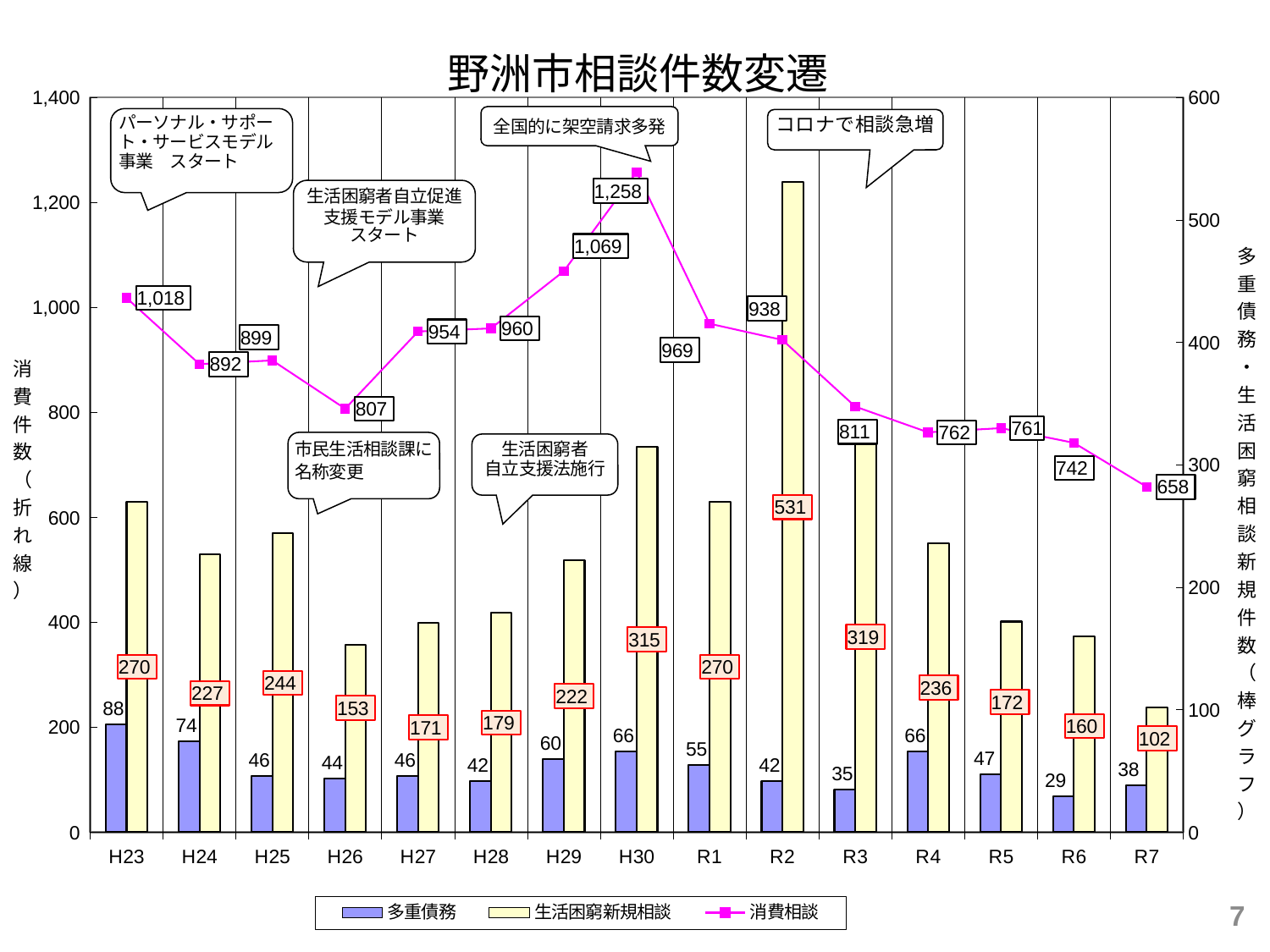

### Chart: 野洲市相談件数変遷

| Category | 多重債務 | 生活困窮新規相談 | 消費相談 |
|---|---|---|---|
| H23 | 88.0 | 270.0 | 1018.0 |
| H24 | 74.0 | 227.0 | 892.0 |
| H25 | 46.0 | 244.0 | 899.0 |
| H26 | 44.0 | 153.0 | 807.0 |
| H27 | 46.0 | 171.0 | 954.0 |
| H28 | 42.0 | 179.0 | 960.0 |
| H29 | 60.0 | 222.0 | 1069.0 |
| H30 | 66.0 | 315.0 | 1258.0 |
| R1 | 55.0 | 270.0 | 969.0 |
| R2 | 42.0 | 531.0 | 938.0 |
| R3 | 35.0 | 319.0 | 811.0 |
| R4 | 66.0 | 236.0 | 762.0 |
| R5 | 47.0 | 172.0 | 770.0 |
| R6 | 29.0 | 160.0 | 742.0 |
| R7 | 38.0 | 102.0 | 658.0 |
7